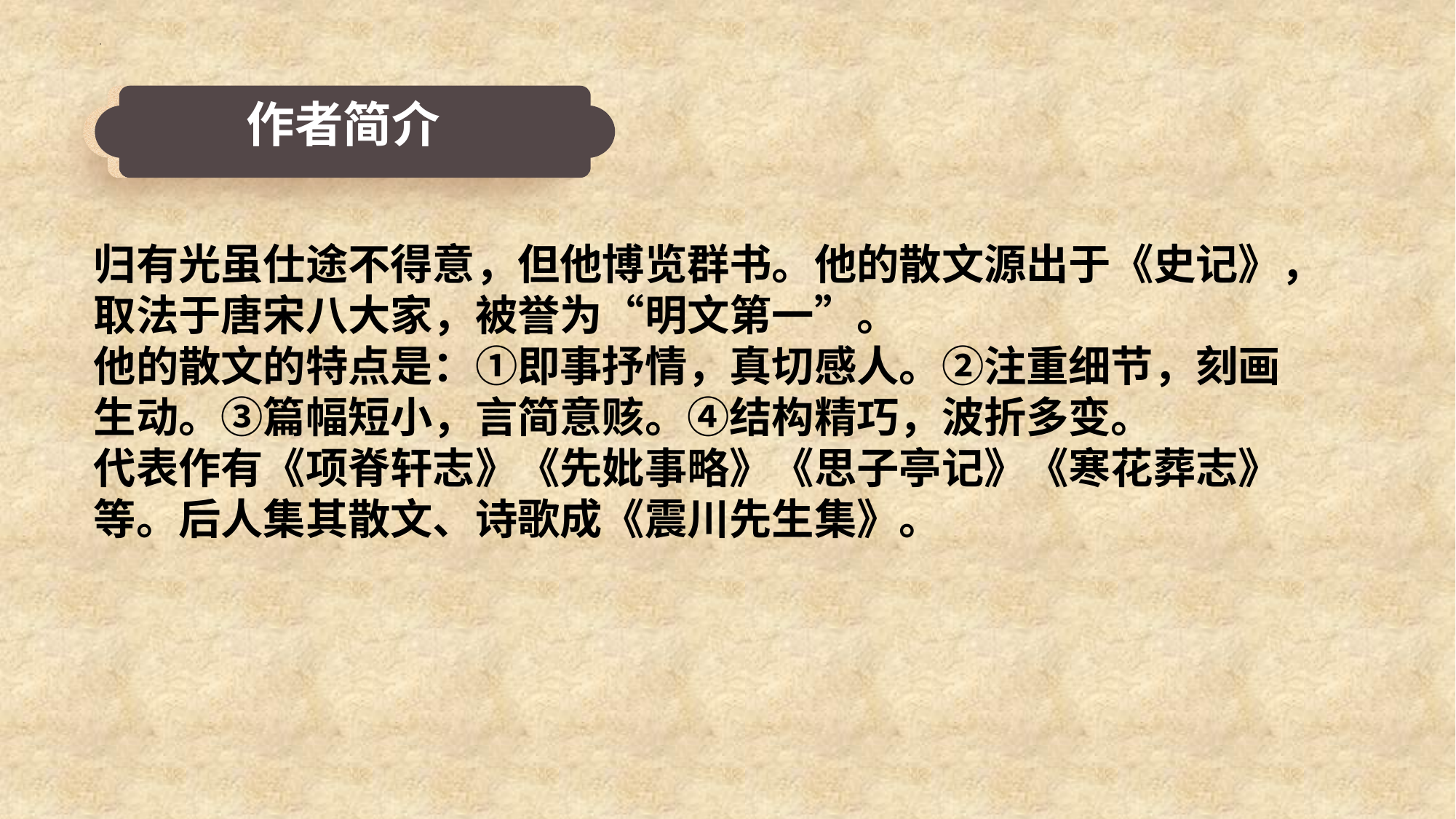

作者简介
归有光虽仕途不得意，但他博览群书。他的散文源出于《史记》，取法于唐宋八大家，被誉为“明文第一”。
他的散文的特点是：①即事抒情，真切感人。②注重细节，刻画生动。③篇幅短小，言简意赅。④结构精巧，波折多变。
代表作有《项脊轩志》《先妣事略》《思子亭记》《寒花葬志》等。后人集其散文、诗歌成《震川先生集》。